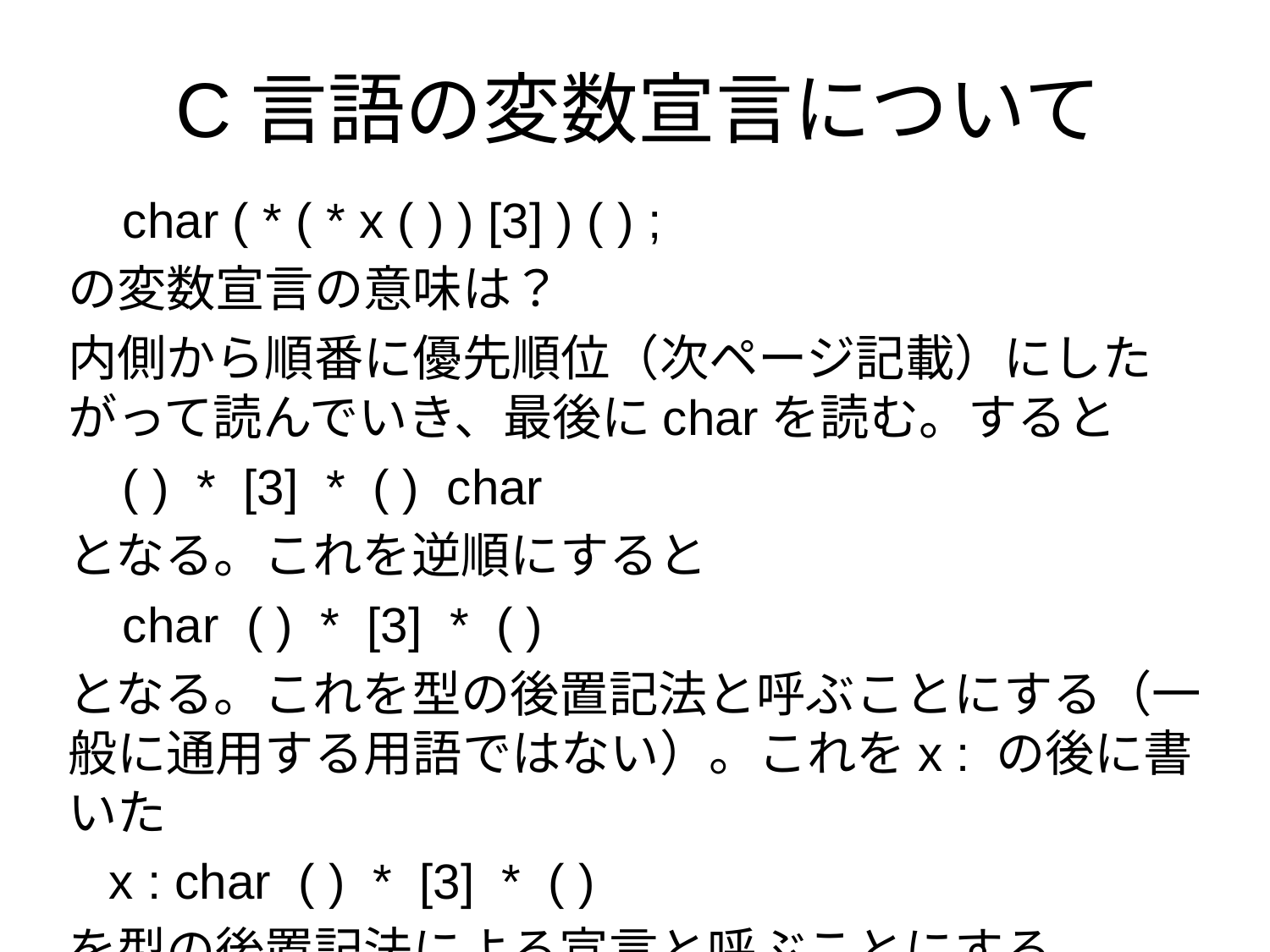

# C言語の変数宣言について
    char ( * ( * x ( ) ) [3] ) ( ) ;
の変数宣言の意味は？
内側から順番に優先順位（次ページ記載）にしたがって読んでいき、最後にcharを読む。すると
    ( )  *  [3]  *  ( )  char
となる。これを逆順にすると
    char  ( )  *  [3]  *  ( )
となる。これを型の後置記法と呼ぶことにする（一般に通用する用語ではない）。これをx : の後に書いた
   x : char  ( )  *  [3]  *  ( )
を型の後置記法による宣言と呼ぶことにする。